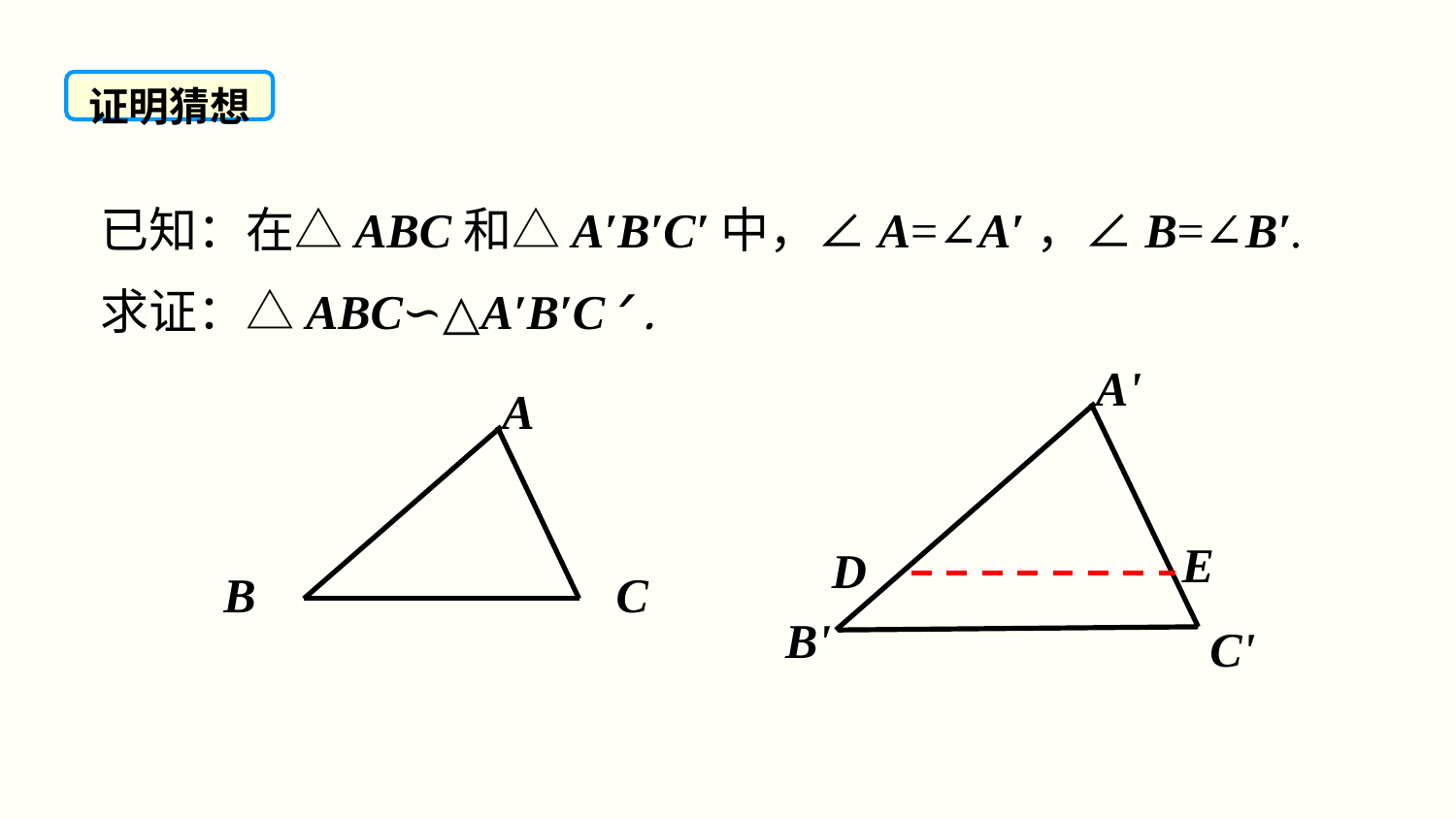

证明猜想
已知：在△ABC和△A′B′C′中，∠A=∠A′，∠B=∠B′.
求证：△ABC∽△A′B′C′.

A'
A
B
C
E
D
B'
C'